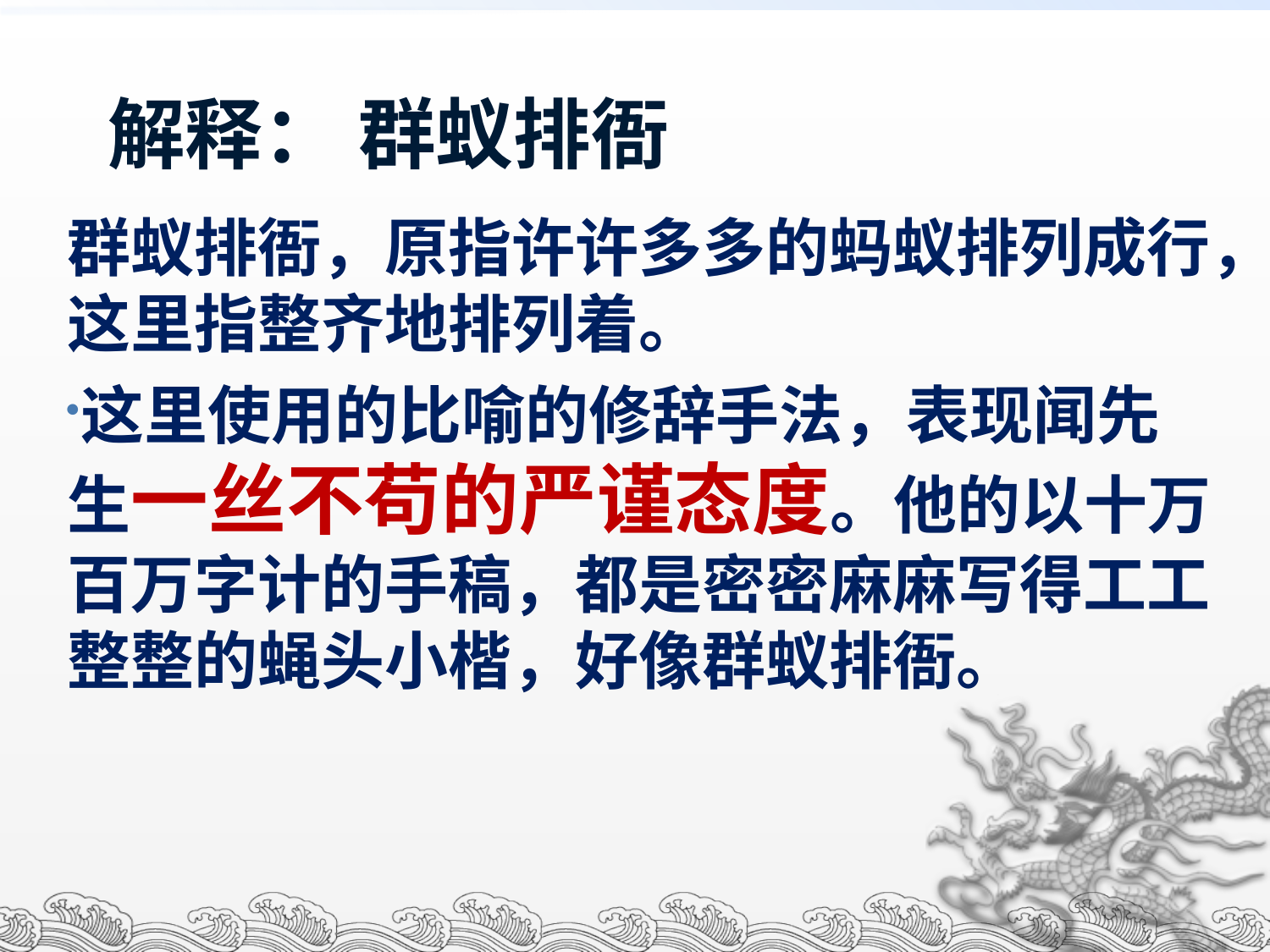

# 解释： 群蚁排衙
群蚁排衙，原指许许多多的蚂蚁排列成行，这里指整齐地排列着。
这里使用的比喻的修辞手法，表现闻先生一丝不苟的严谨态度。他的以十万百万字计的手稿，都是密密麻麻写得工工整整的蝇头小楷，好像群蚁排衙。